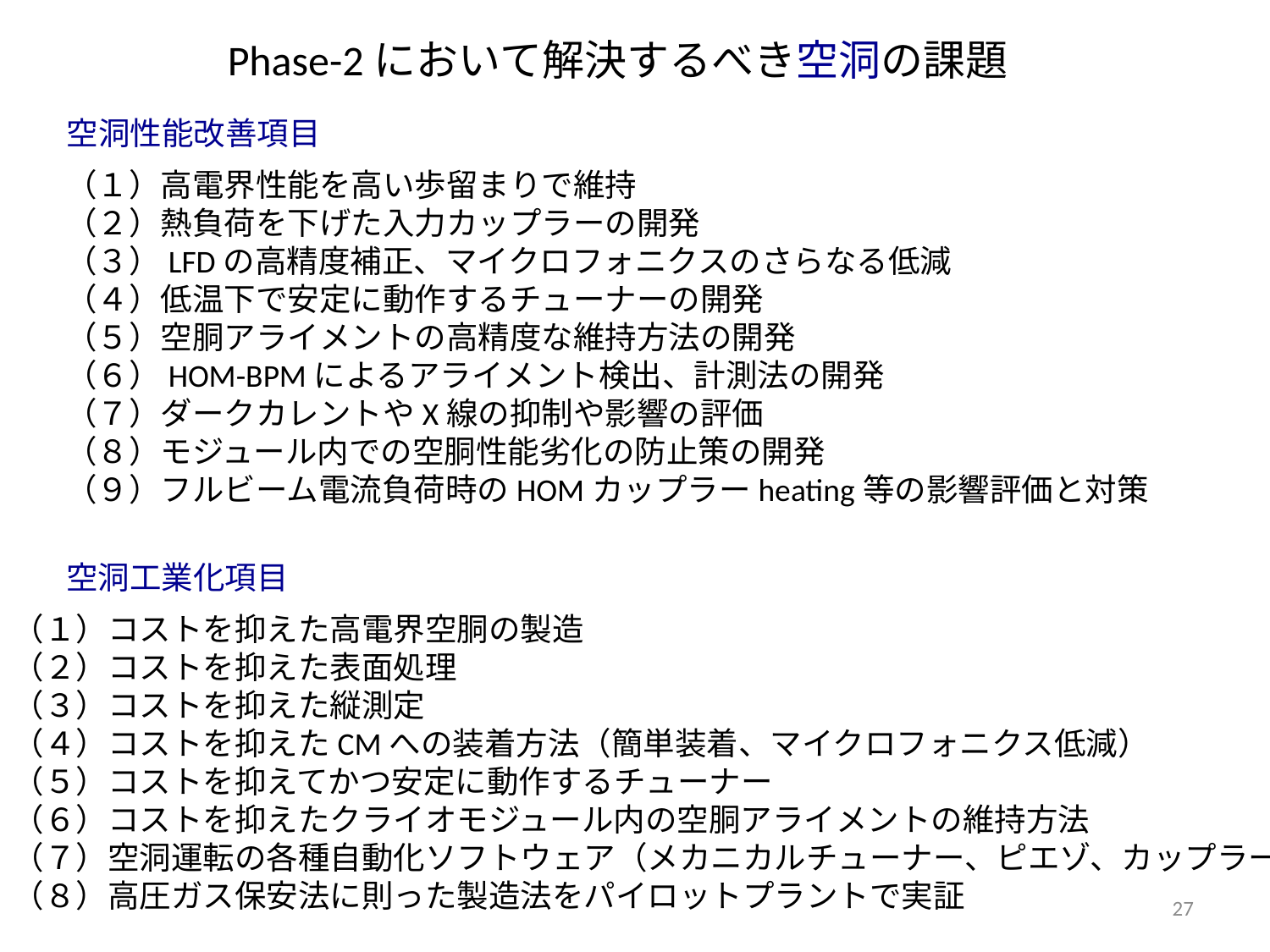

Phase-2において解決するべき空洞の課題
空洞性能改善項目
（１）高電界性能を高い歩留まりで維持
（２）熱負荷を下げた入力カップラーの開発
（３）LFDの高精度補正、マイクロフォニクスのさらなる低減
（４）低温下で安定に動作するチューナーの開発
（５）空胴アライメントの高精度な維持方法の開発
（６）HOM-BPMによるアライメント検出、計測法の開発
（７）ダークカレントやX線の抑制や影響の評価
（８）モジュール内での空胴性能劣化の防止策の開発
（９）フルビーム電流負荷時のHOMカップラーheating等の影響評価と対策

空洞工業化項目
（１）コストを抑えた高電界空胴の製造
（２）コストを抑えた表面処理
（３）コストを抑えた縦測定
（４）コストを抑えたCMへの装着方法（簡単装着、マイクロフォニクス低減）
（５）コストを抑えてかつ安定に動作するチューナー
（６）コストを抑えたクライオモジュール内の空胴アライメントの維持方法
（７）空洞運転の各種自動化ソフトウェア（メカニカルチューナー、ピエゾ、カップラー）
（８）高圧ガス保安法に則った製造法をパイロットプラントで実証
27